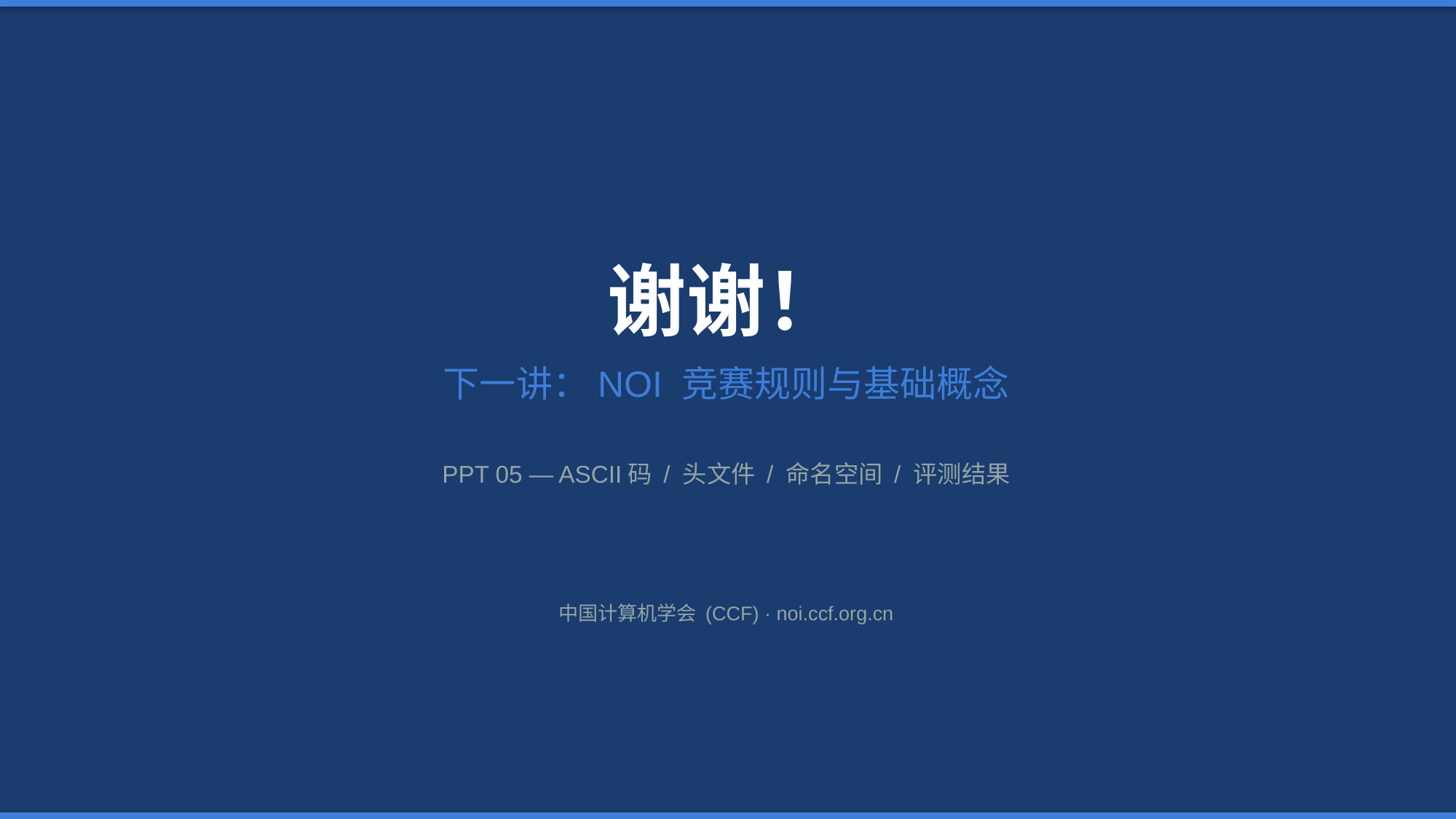

谢谢！
下一讲：NOI 竞赛规则与基础概念
PPT 05 — ASCII码 / 头文件 / 命名空间 / 评测结果
中国计算机学会 (CCF) · noi.ccf.org.cn